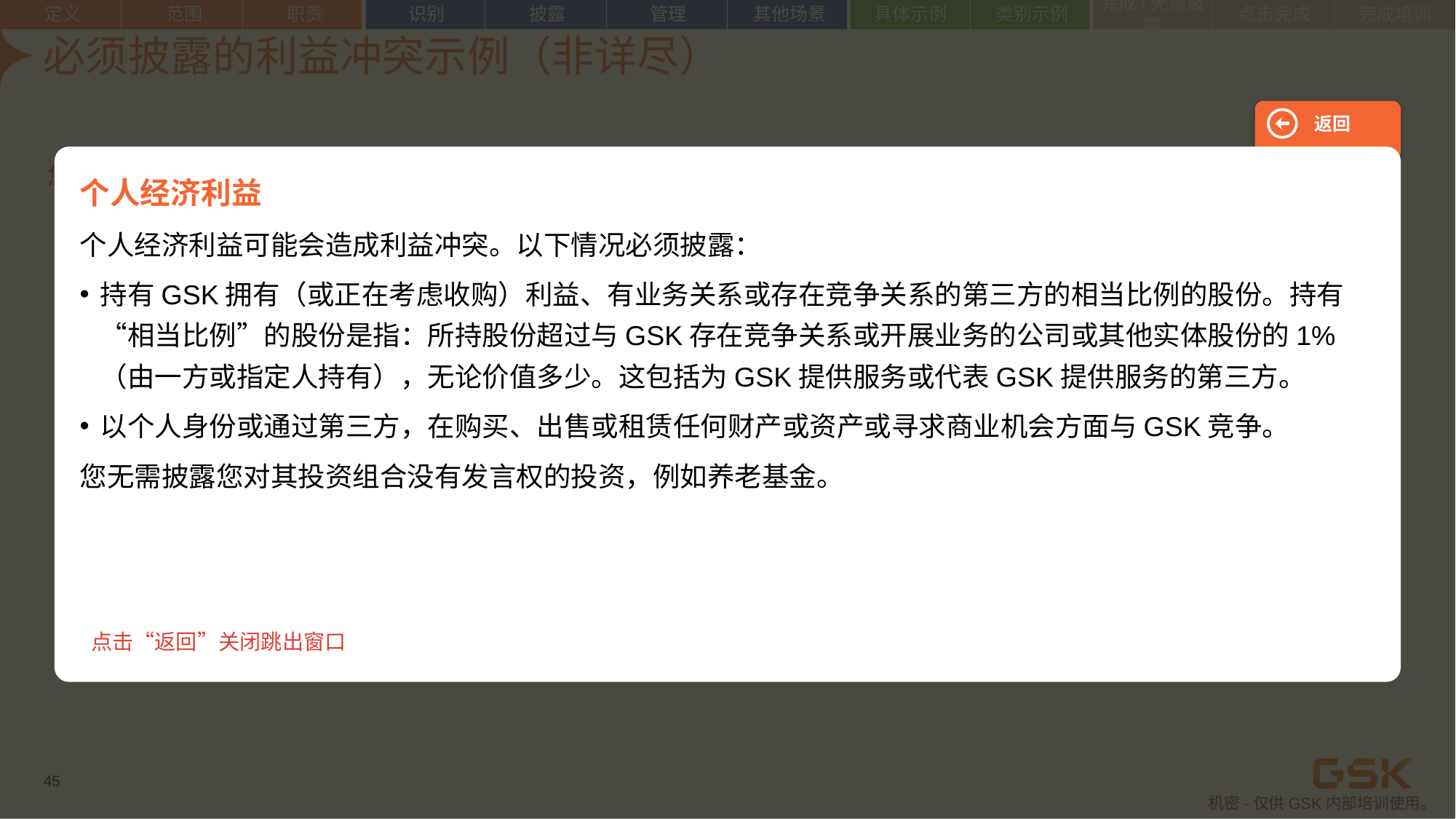

定义
范围
职责
识别
披露
管理
其他场景
具体示例
类别示例
点击完成
完成培训
完成/无需披露
|  |  |  |  |  |  |  |  |  |  |  |  |
| --- | --- | --- | --- | --- | --- | --- | --- | --- | --- | --- | --- |

返回

个人经济利益
个人经济利益可能会造成利益冲突。以下情况必须披露：
持有GSK拥有（或正在考虑收购）利益、有业务关系或存在竞争关系的第三方的相当比例的股份。持有“相当比例”的股份是指：所持股份超过与GSK存在竞争关系或开展业务的公司或其他实体股份的1%（由一方或指定人持有），无论价值多少。这包括为GSK提供服务或代表GSK提供服务的第三方。
以个人身份或通过第三方，在购买、出售或租赁任何财产或资产或寻求商业机会方面与GSK竞争。
您无需披露您对其投资组合没有发言权的投资，例如养老基金。
点击“返回”关闭跳出窗口
# 必须披露的利益冲突示例（非详尽）
您可以通过点击查看更多内容
个人关系
个人经济利益
外部专业利益和外部董事会成员资格
政府关系
密切的个人关系
其他情况
45